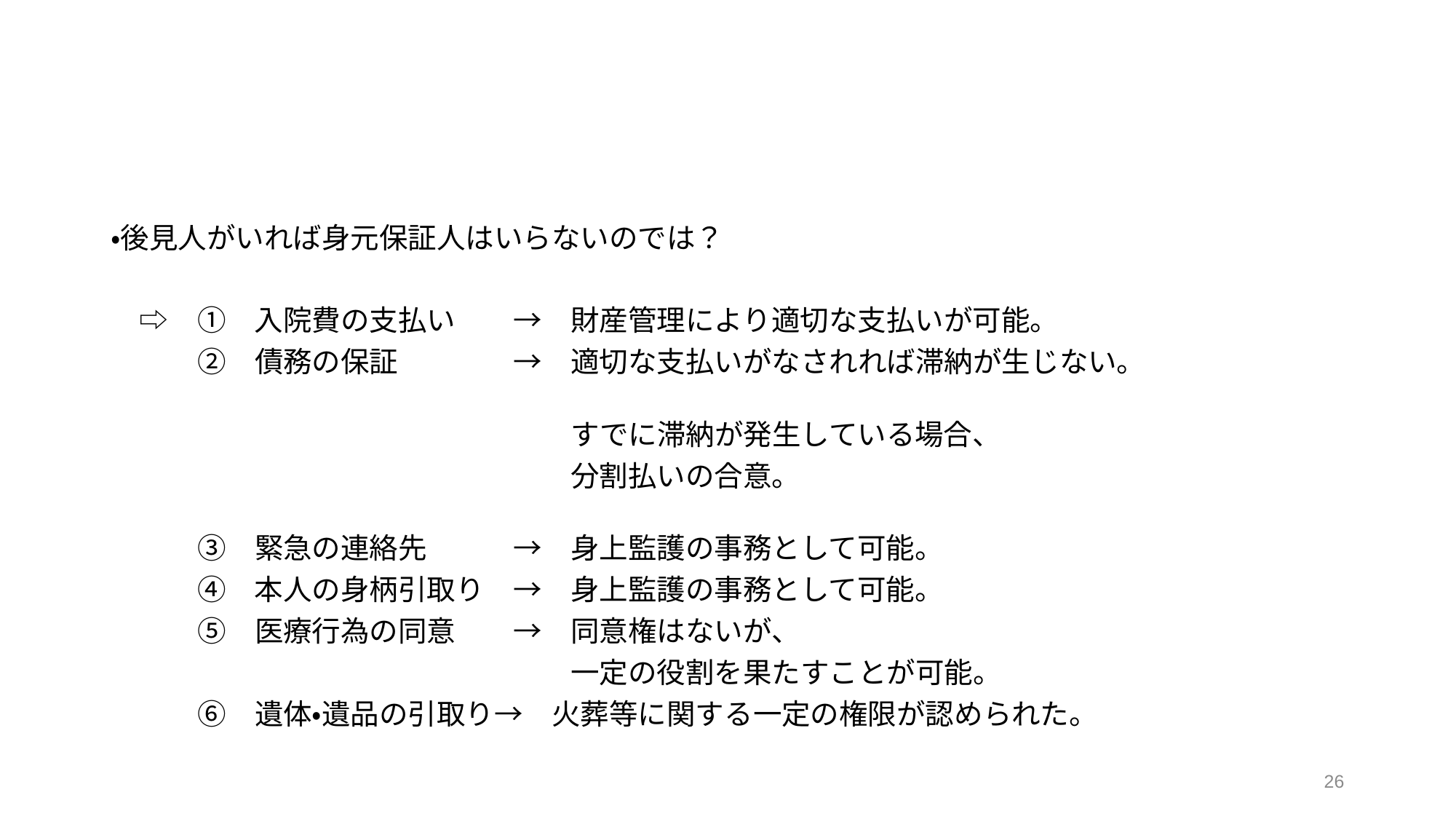

#
・後見人がいれば身元保証人はいらないのでは？

　⇨　①　入院費の支払い　　→　財産管理により適切な支払いが可能。
　　　②　債務の保証　　　　→　適切な支払いがなされれば滞納が生じない。
　　　　　　　　　　　　　　　　すでに滞納が発生している場合、
　　　　　　　　　　　　　　　　分割払いの合意。
　　　③　緊急の連絡先　　　→　身上監護の事務として可能。
　　　④　本人の身柄引取り　→　身上監護の事務として可能。
　　　⑤　医療行為の同意　　→　同意権はないが、
　　　　　　　　　　　　　　　　一定の役割を果たすことが可能。
　　　⑥　遺体・遺品の引取り→　火葬等に関する一定の権限が認められた。

26